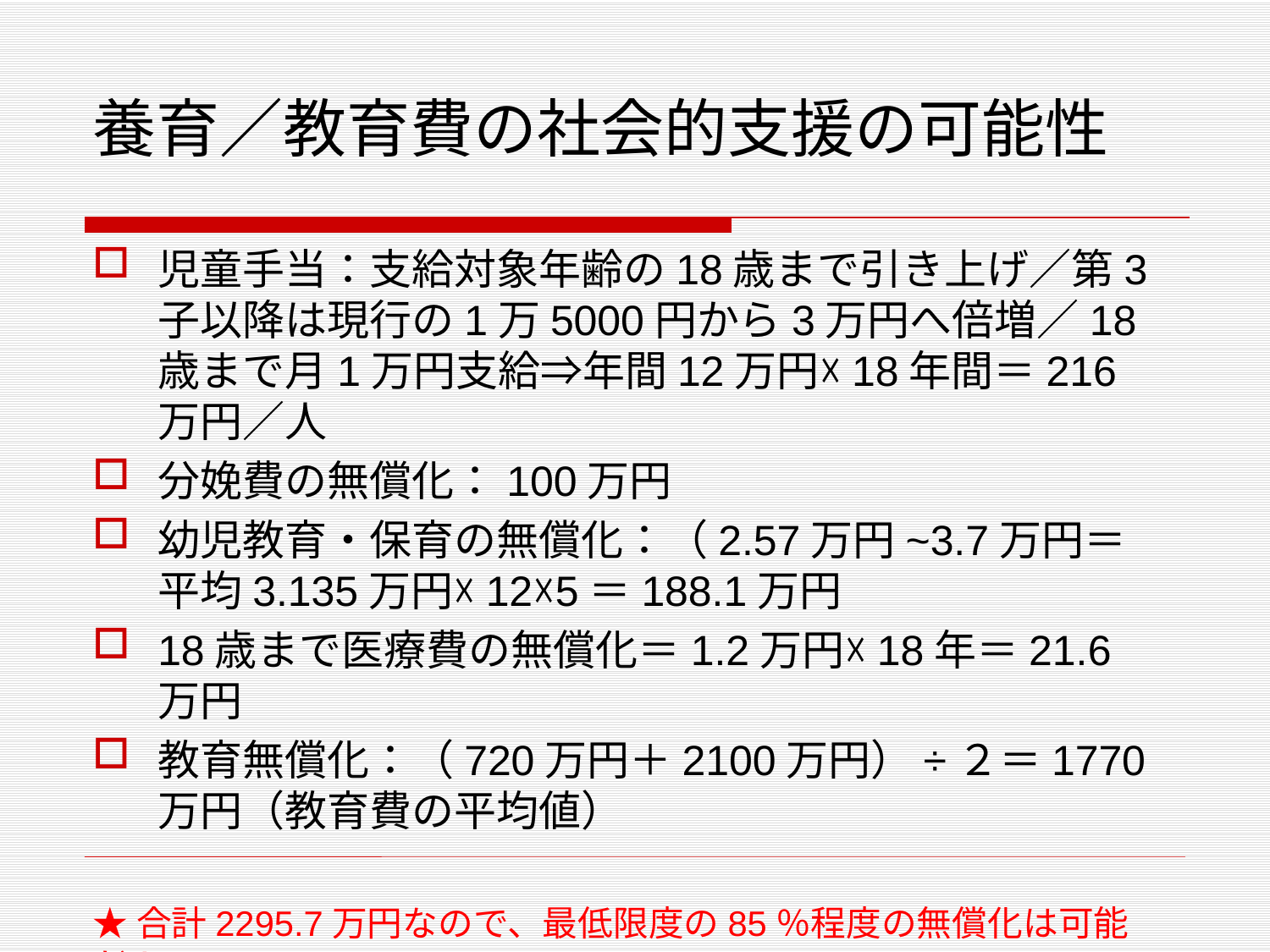

# 養育／教育費の社会的支援の可能性
児童手当：支給対象年齢の18歳まで引き上げ／第3子以降は現行の1万5000円から3万円へ倍増／18歳まで月1万円支給⇒年間12万円☓18年間＝216万円／人
分娩費の無償化：100万円
幼児教育・保育の無償化：（2.57万円~3.7万円＝平均3.135万円☓12☓5＝188.1万円
18歳まで医療費の無償化＝1.2万円☓18年＝21.6万円
教育無償化：（720万円＋2100万円）÷２＝1770万円（教育費の平均値）

★合計2295.7万円なので、最低限度の85％程度の無償化は可能だ！